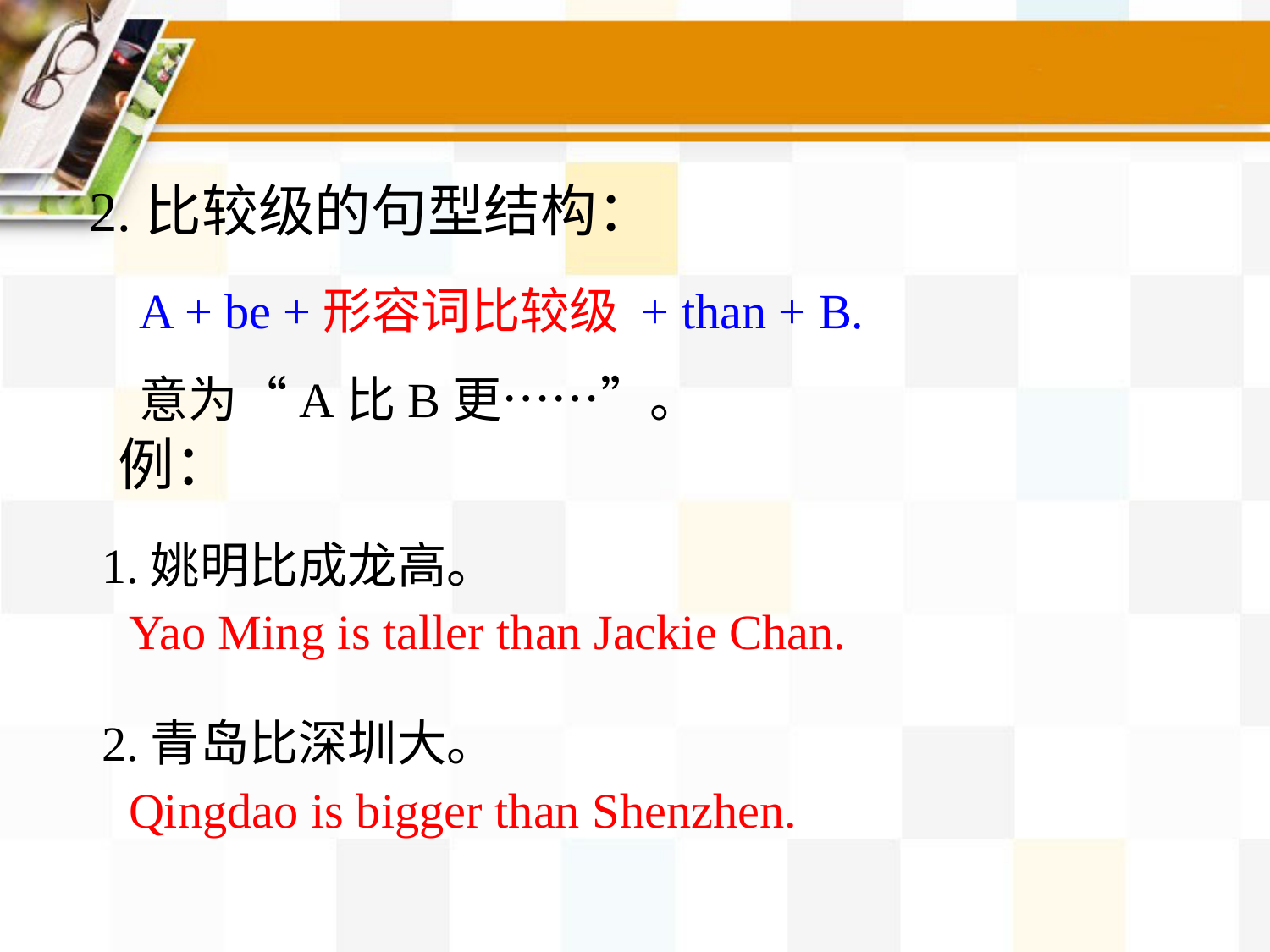

2.比较级的句型结构：
A + be +形容词比较级 + than + B.
意为“A比B更……”。
例：
1.姚明比成龙高。

2.青岛比深圳大。
Yao Ming is taller than Jackie Chan.
Qingdao is bigger than Shenzhen.